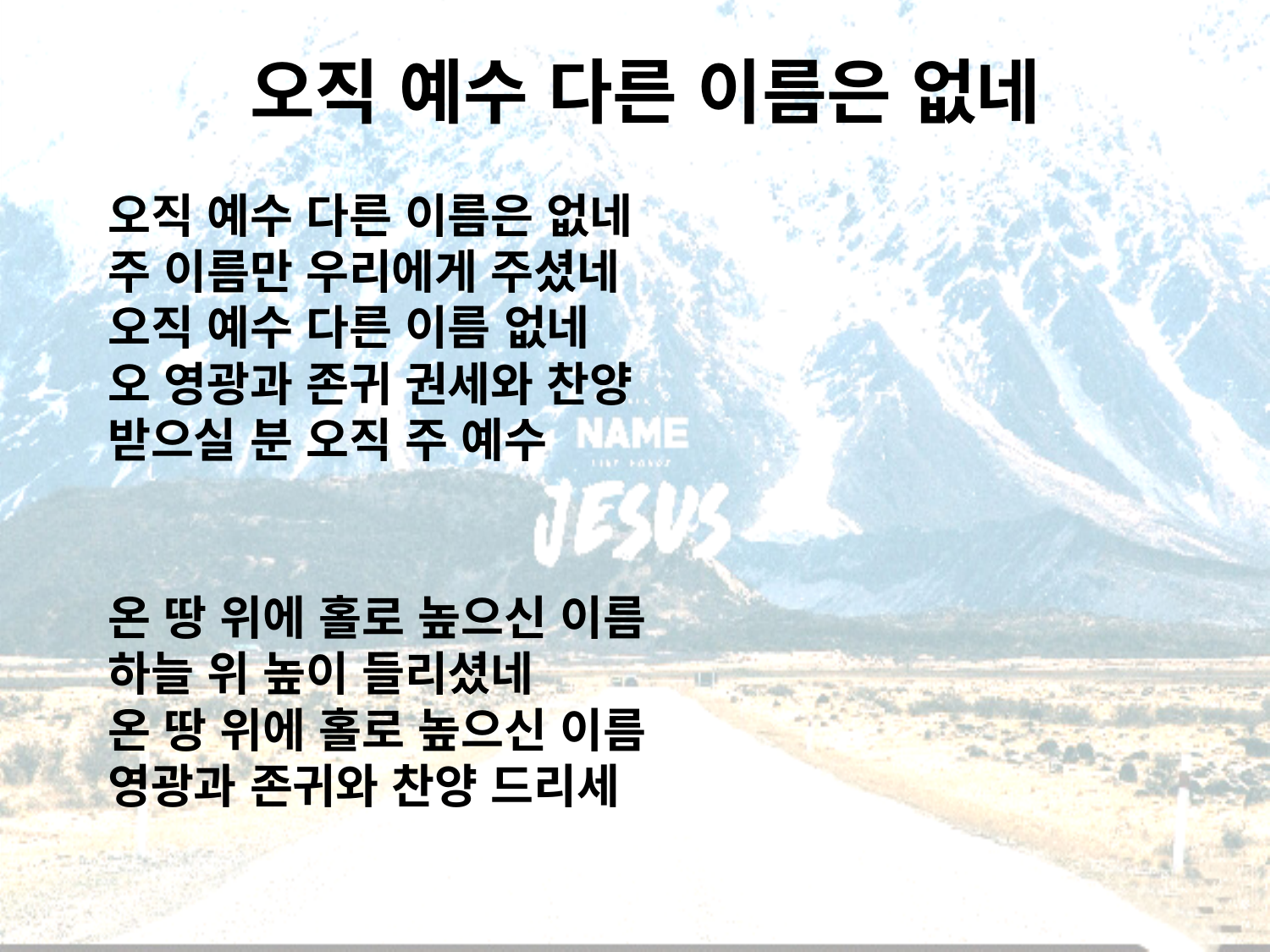

# 오직 예수 다른 이름은 없네
오직 예수 다른 이름은 없네
주 이름만 우리에게 주셨네
오직 예수 다른 이름 없네
오 영광과 존귀 권세와 찬양 받으실 분 오직 주 예수
온 땅 위에 홀로 높으신 이름
하늘 위 높이 들리셨네
온 땅 위에 홀로 높으신 이름
영광과 존귀와 찬양 드리세